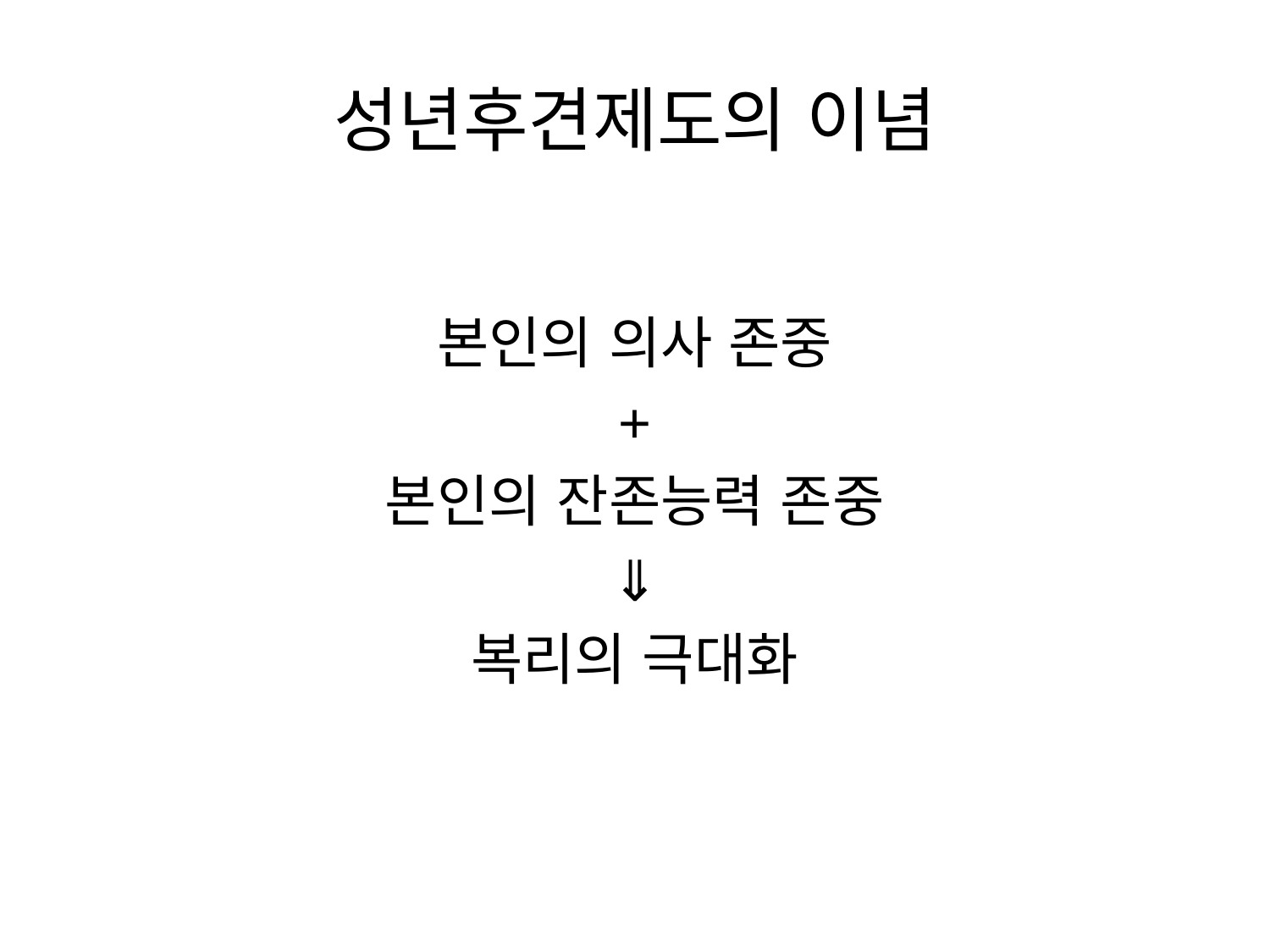

# 성년후견제도의 이념

본인의 의사 존중
+
본인의 잔존능력 존중
⇓
복리의 극대화